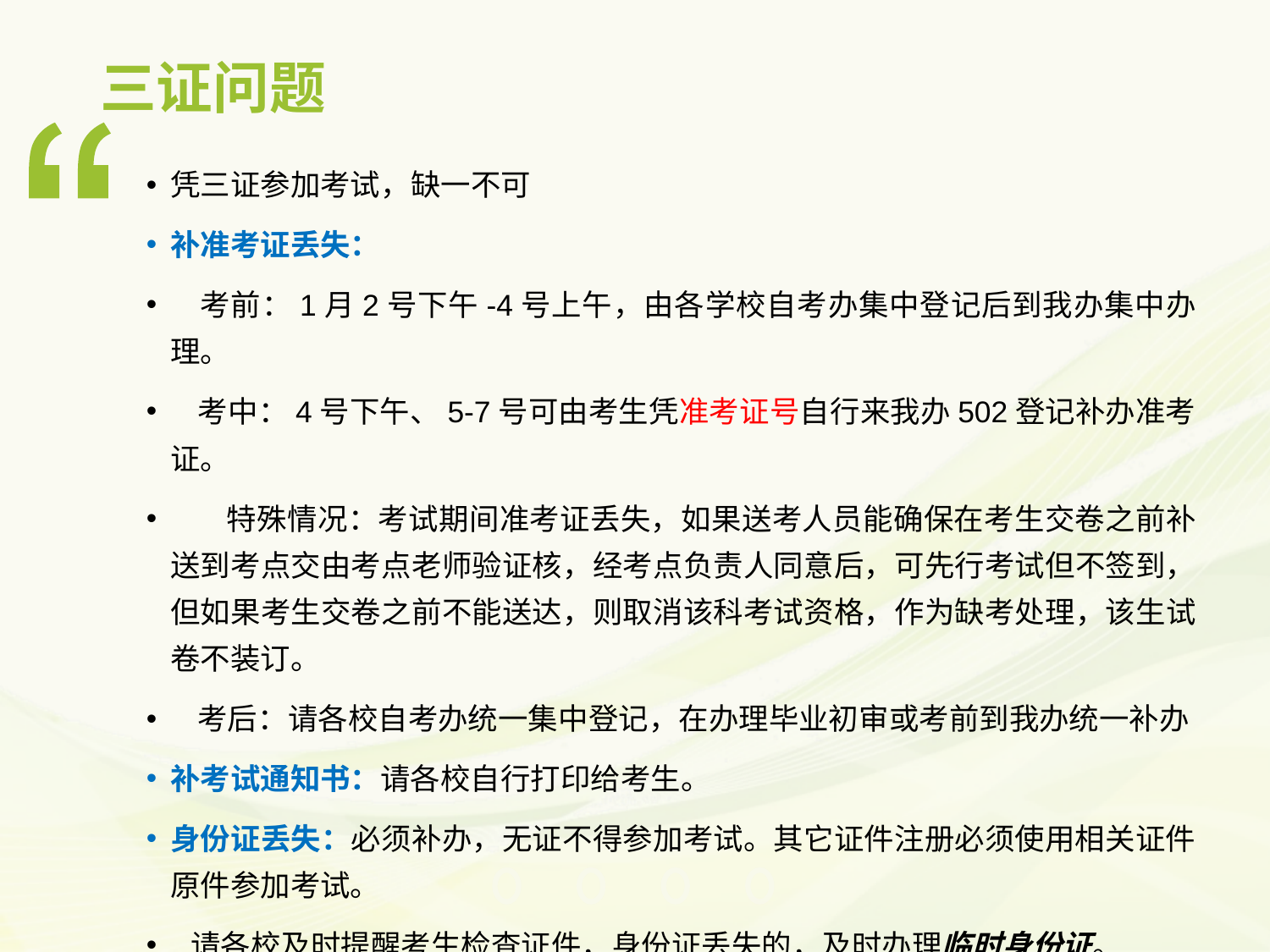

三证问题

凭三证参加考试，缺一不可
补准考证丢失：
   考前：1月2号下午-4号上午，由各学校自考办集中登记后到我办集中办理。
   考中：4号下午、5-7号可由考生凭准考证号自行来我办502登记补办准考证。
       特殊情况：考试期间准考证丢失，如果送考人员能确保在考生交卷之前补送到考点交由考点老师验证核，经考点负责人同意后，可先行考试但不签到，但如果考生交卷之前不能送达，则取消该科考试资格，作为缺考处理，该生试卷不装订。
   考后：请各校自考办统一集中登记，在办理毕业初审或考前到我办统一补办
补考试通知书：请各校自行打印给考生。
身份证丢失：必须补办，无证不得参加考试。其它证件注册必须使用相关证件原件参加考试。
  请各校及时提醒考生检查证件，身份证丢失的，及时办理临时身份证。